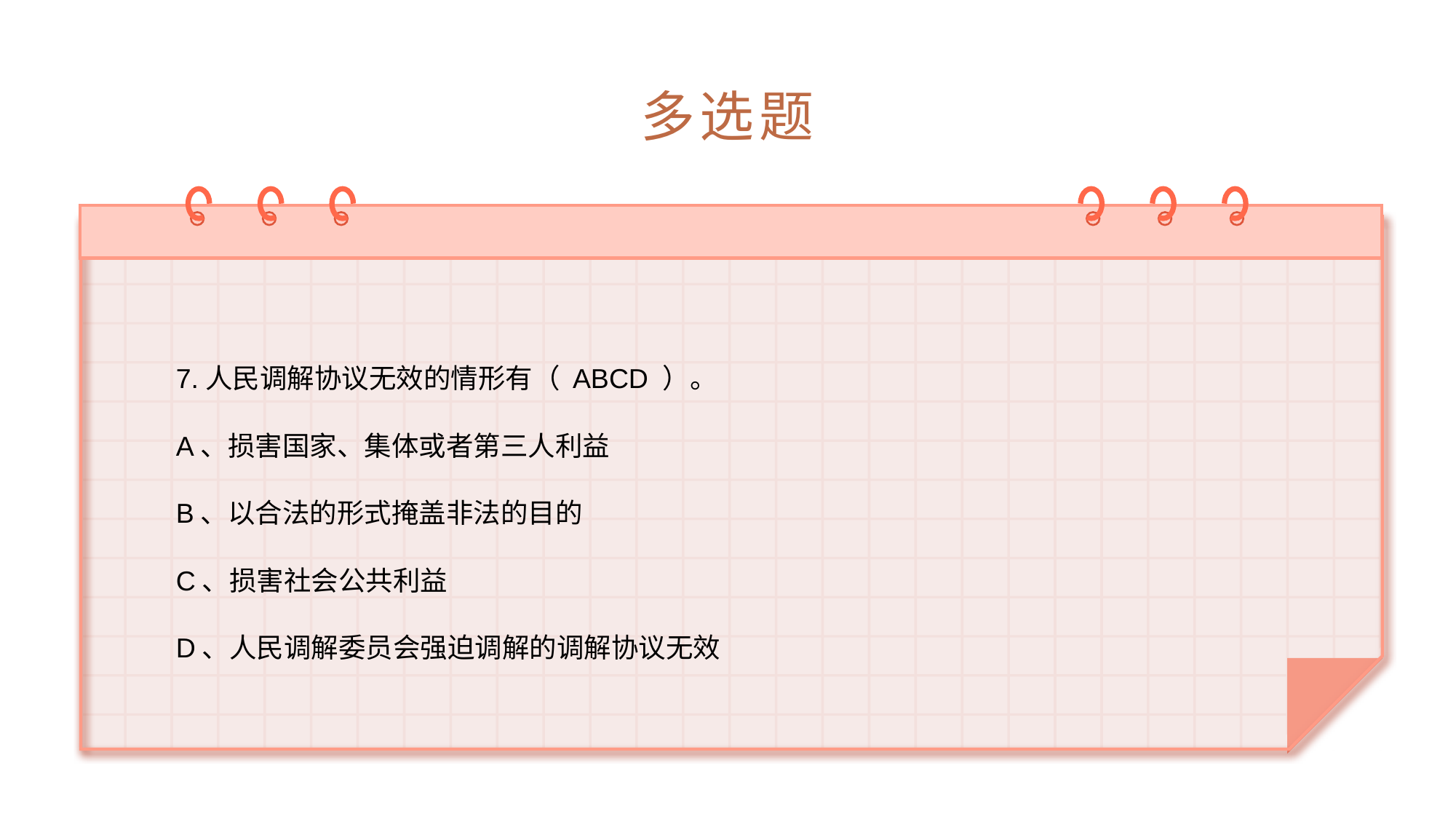

# 多选题

7.人民调解协议无效的情形有（ ABCD ）。
A、损害国家、集体或者第三人利益
B、以合法的形式掩盖非法的目的
C、损害社会公共利益
D、人民调解委员会强迫调解的调解协议无效